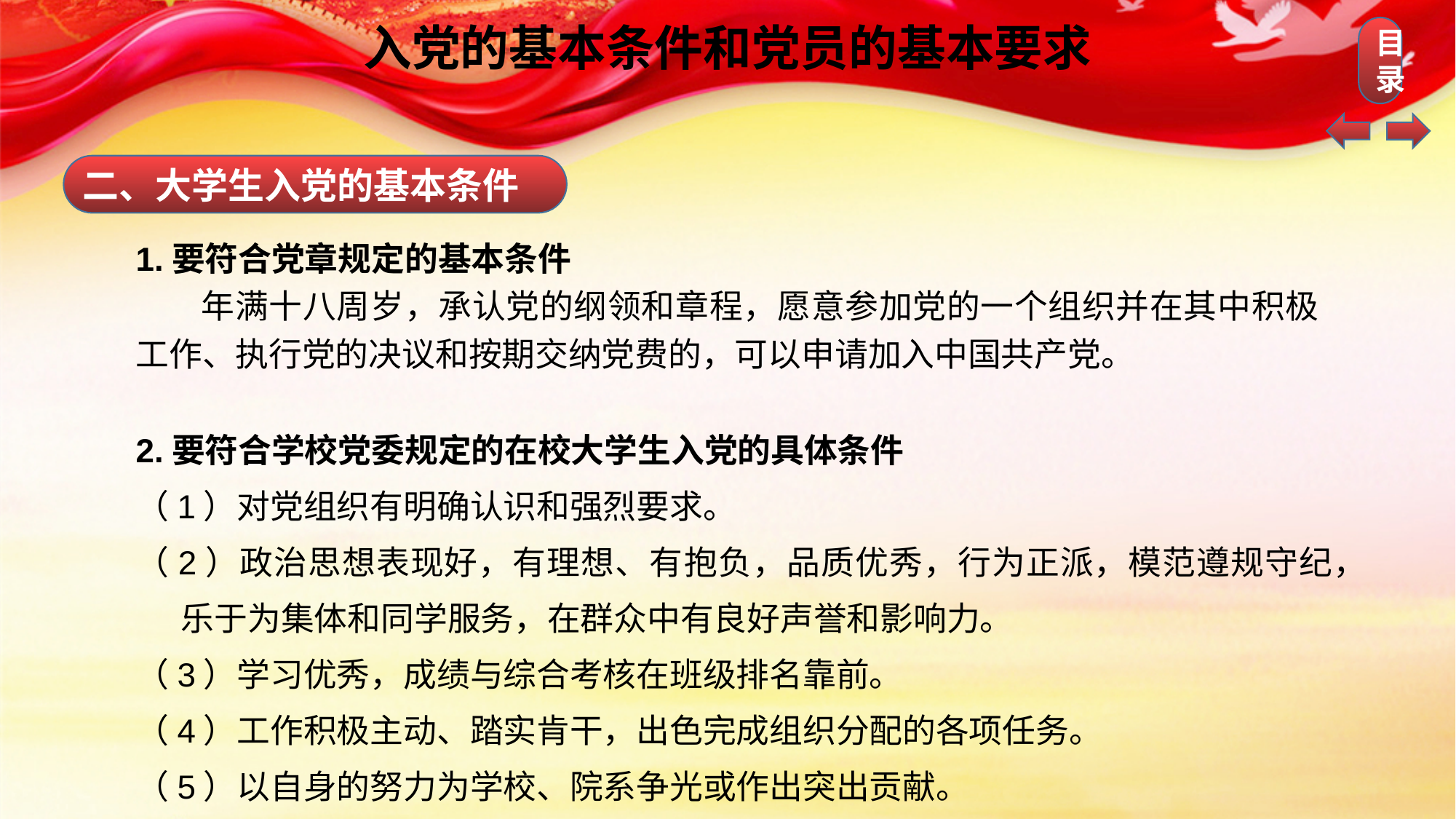

入党的基本条件和党员的基本要求
二、大学生入党的基本条件
1.要符合党章规定的基本条件
       年满十八周岁，承认党的纲领和章程，愿意参加党的一个组织并在其中积极工作、执行党的决议和按期交纳党费的，可以申请加入中国共产党。
2.要符合学校党委规定的在校大学生入党的具体条件
（1）对党组织有明确认识和强烈要求。
（2）政治思想表现好，有理想、有抱负，品质优秀，行为正派，模范遵规守纪，
     乐于为集体和同学服务，在群众中有良好声誉和影响力。
（3）学习优秀，成绩与综合考核在班级排名靠前。
（4）工作积极主动、踏实肯干，出色完成组织分配的各项任务。
（5）以自身的努力为学校、院系争光或作出突出贡献。